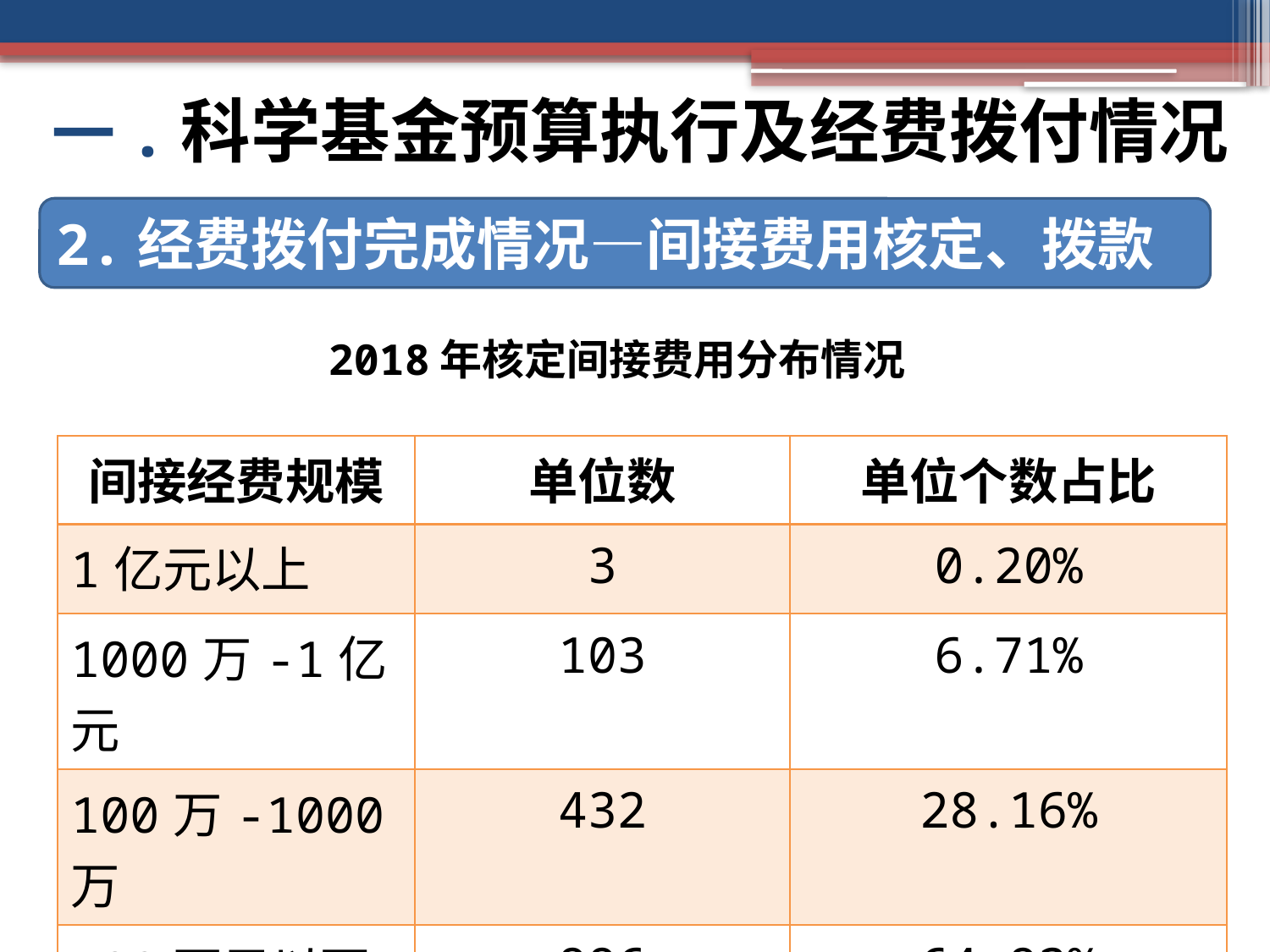

一.科学基金预算执行及经费拨付情况
2.经费拨付完成情况—间接费用核定、拨款
2018年核定间接费用分布情况
| 间接经费规模 | 单位数 | 单位个数占比 |
| --- | --- | --- |
| 1亿元以上 | 3 | 0.20% |
| 1000万-1亿元 | 103 | 6.71% |
| 100万-1000万 | 432 | 28.16% |
| 100万元以下 | 996 | 64.93% |